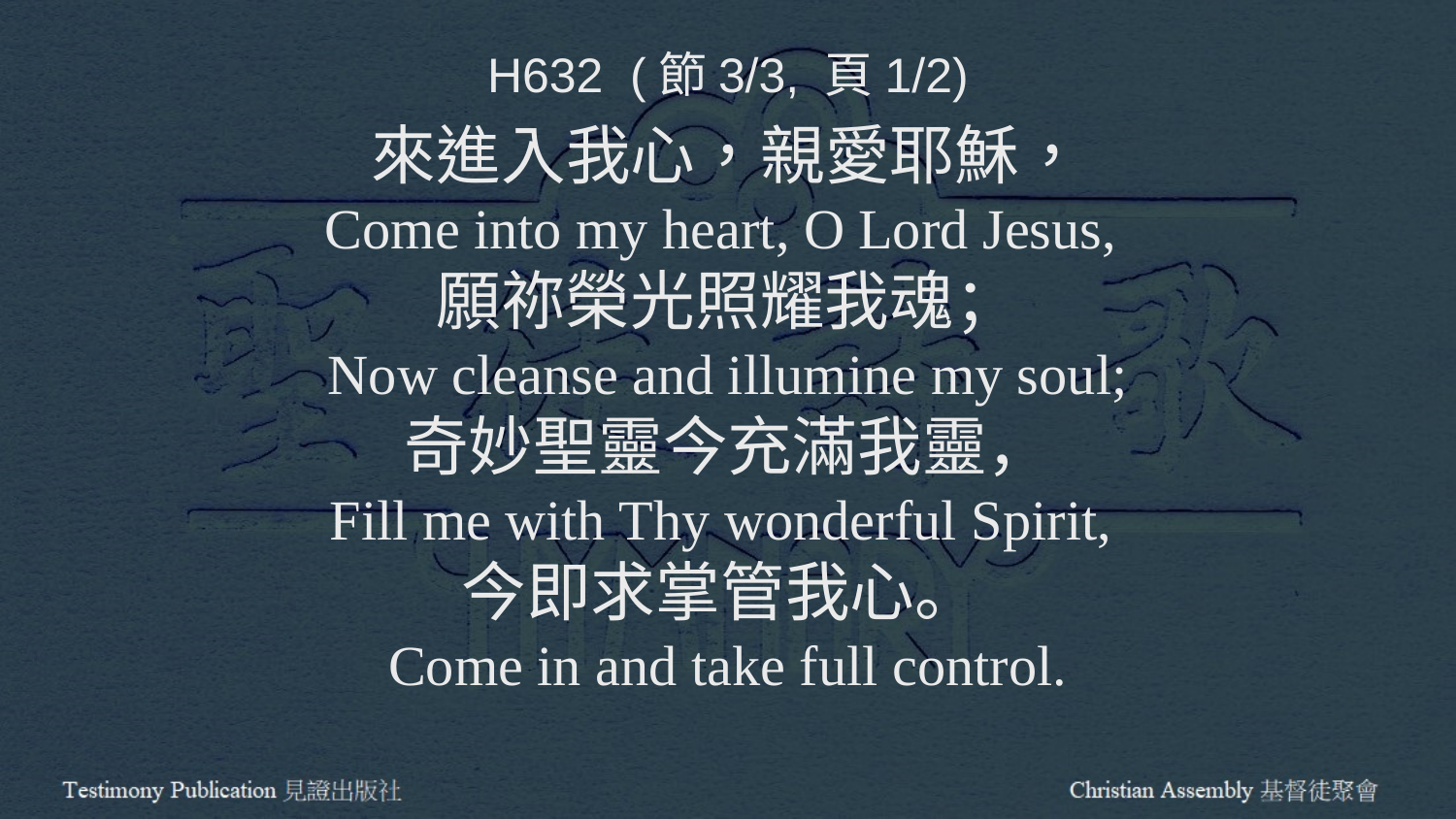

H632  (節3/3, 頁1/2)
來進入我心，親愛耶穌，
Come into my heart, O Lord Jesus,
願祢榮光照耀我魂；
Now cleanse and illumine my soul;
奇妙聖靈今充滿我靈，
Fill me with Thy wonderful Spirit,
今即求掌管我心。
Come in and take full control.